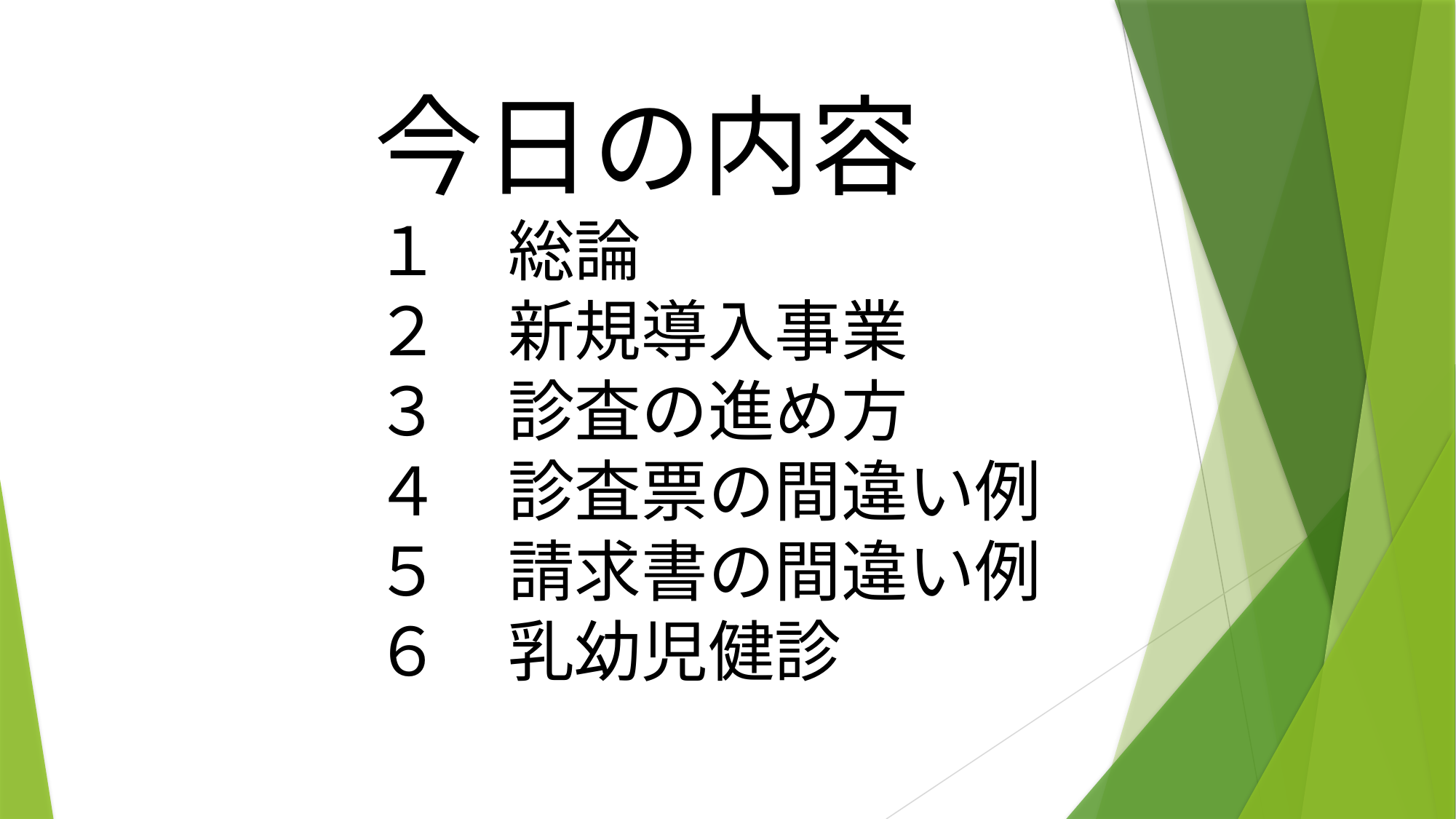

# 今日の内容 １　総論 ２　新規導入事業 ３　診査の進め方 ４　診査票の間違い例 ５　請求書の間違い例 ６　乳幼児健診